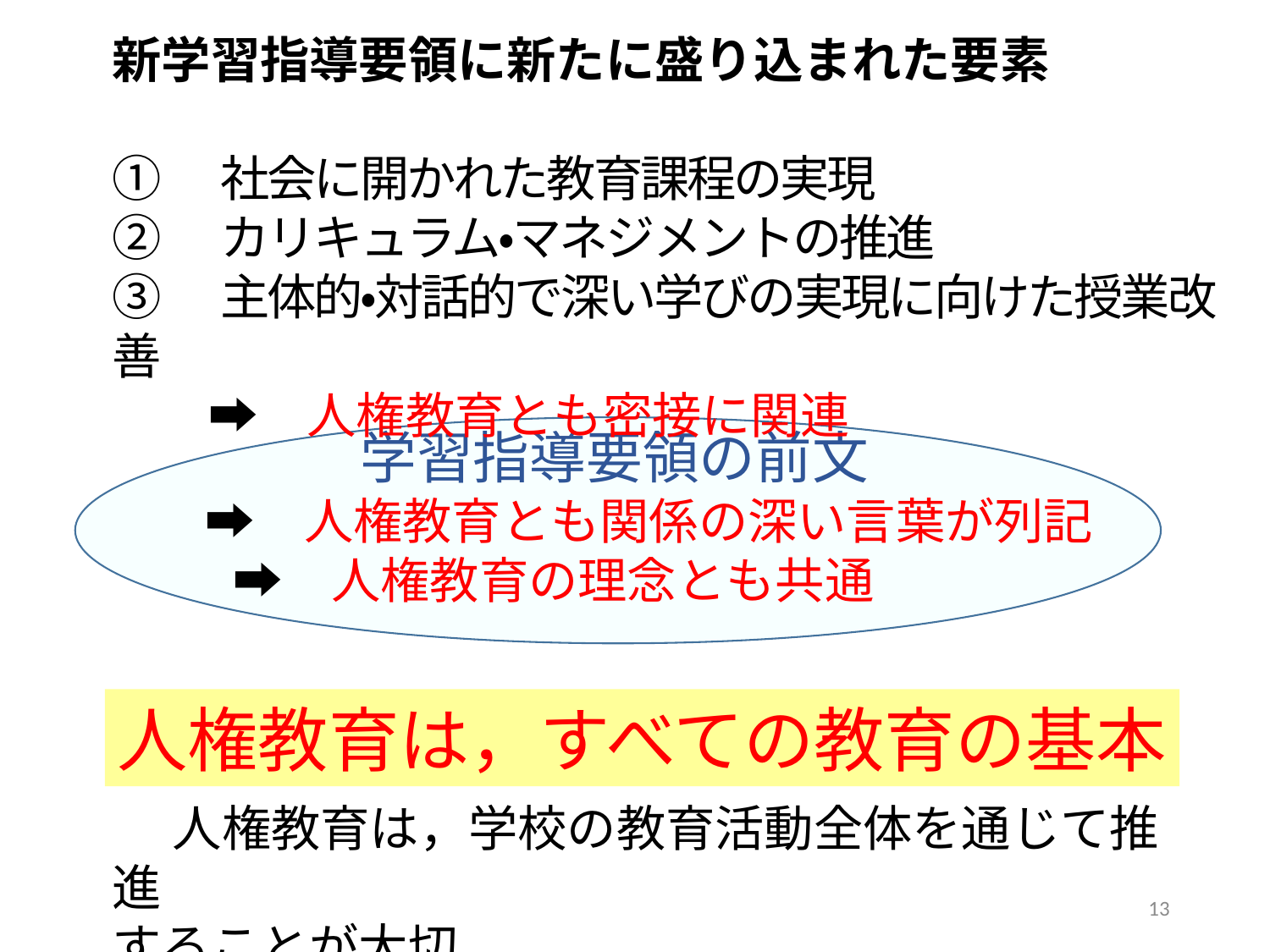

新学習指導要領に新たに盛り込まれた要素

①　社会に開かれた教育課程の実現
②　カリキュラム・マネジメントの推進
③　主体的・対話的で深い学びの実現に向けた授業改善
　　➡　人権教育とも密接に関連
　　　　学習指導要領の前文
　  ➡　人権教育とも関係の深い言葉が列記
　　➡　人権教育の理念とも共通

人権教育は，すべての教育の基本
　 人権教育は，学校の教育活動全体を通じて推進
することが大切
13